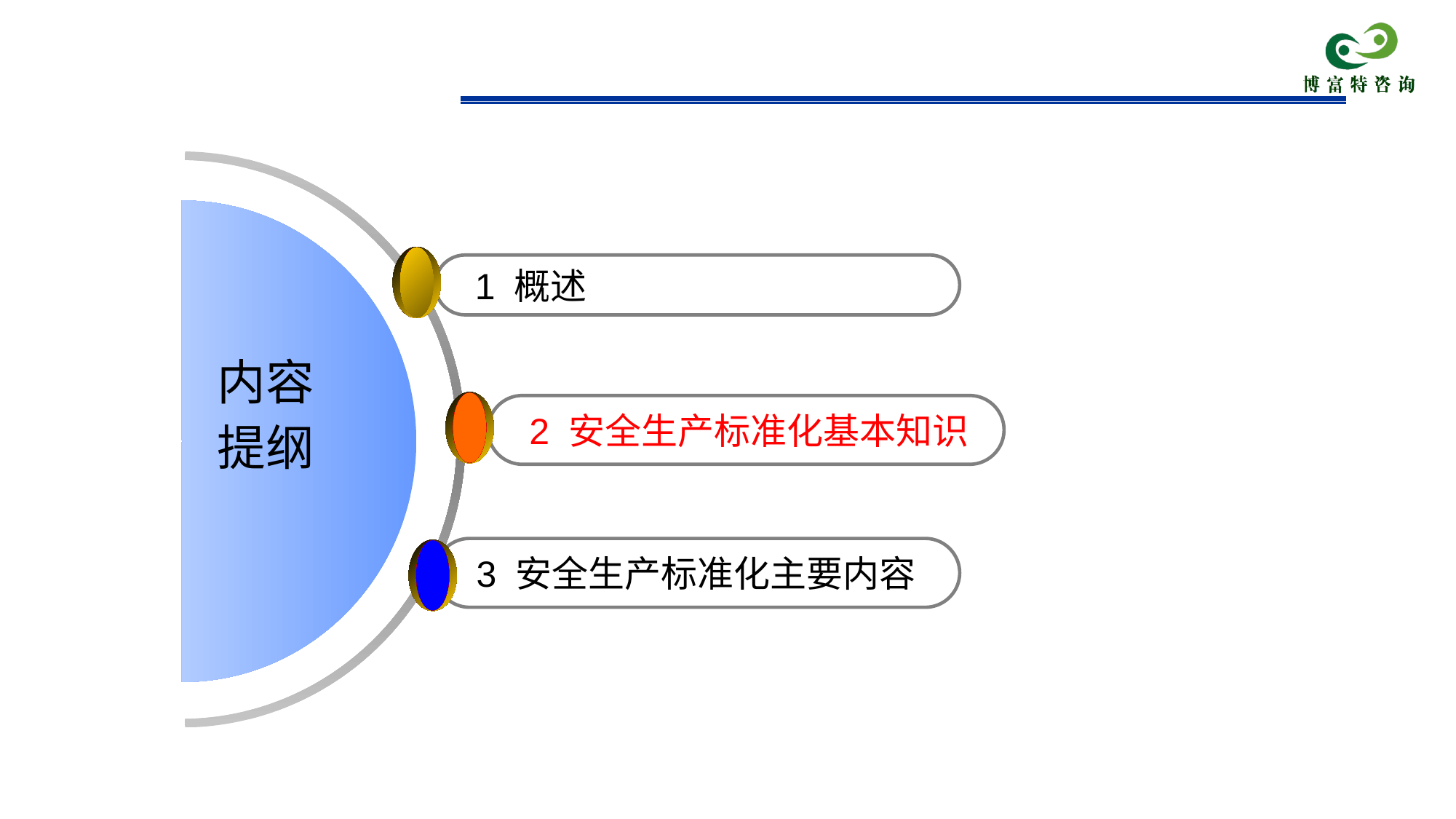

1 概述
内容
提纲

  2 安全生产标准化基本知识
  3 安全生产标准化主要内容